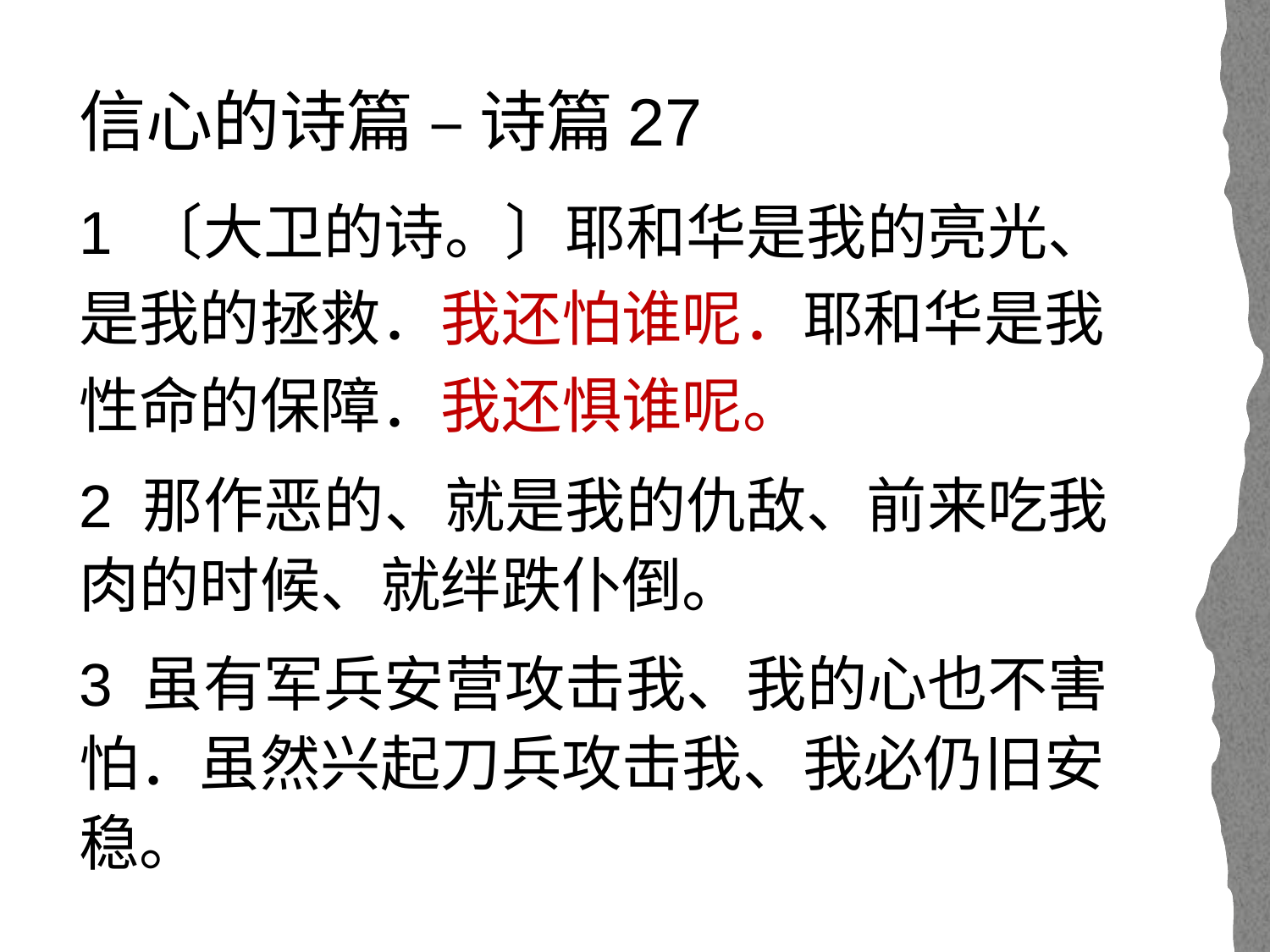

信心的诗篇 – 诗篇27
1 〔大卫的诗。〕耶和华是我的亮光、是我的拯救．我还怕谁呢．耶和华是我性命的保障．我还惧谁呢。
2 那作恶的、就是我的仇敌、前来吃我肉的时候、就绊跌仆倒。
3 虽有军兵安营攻击我、我的心也不害怕．虽然兴起刀兵攻击我、我必仍旧安稳。